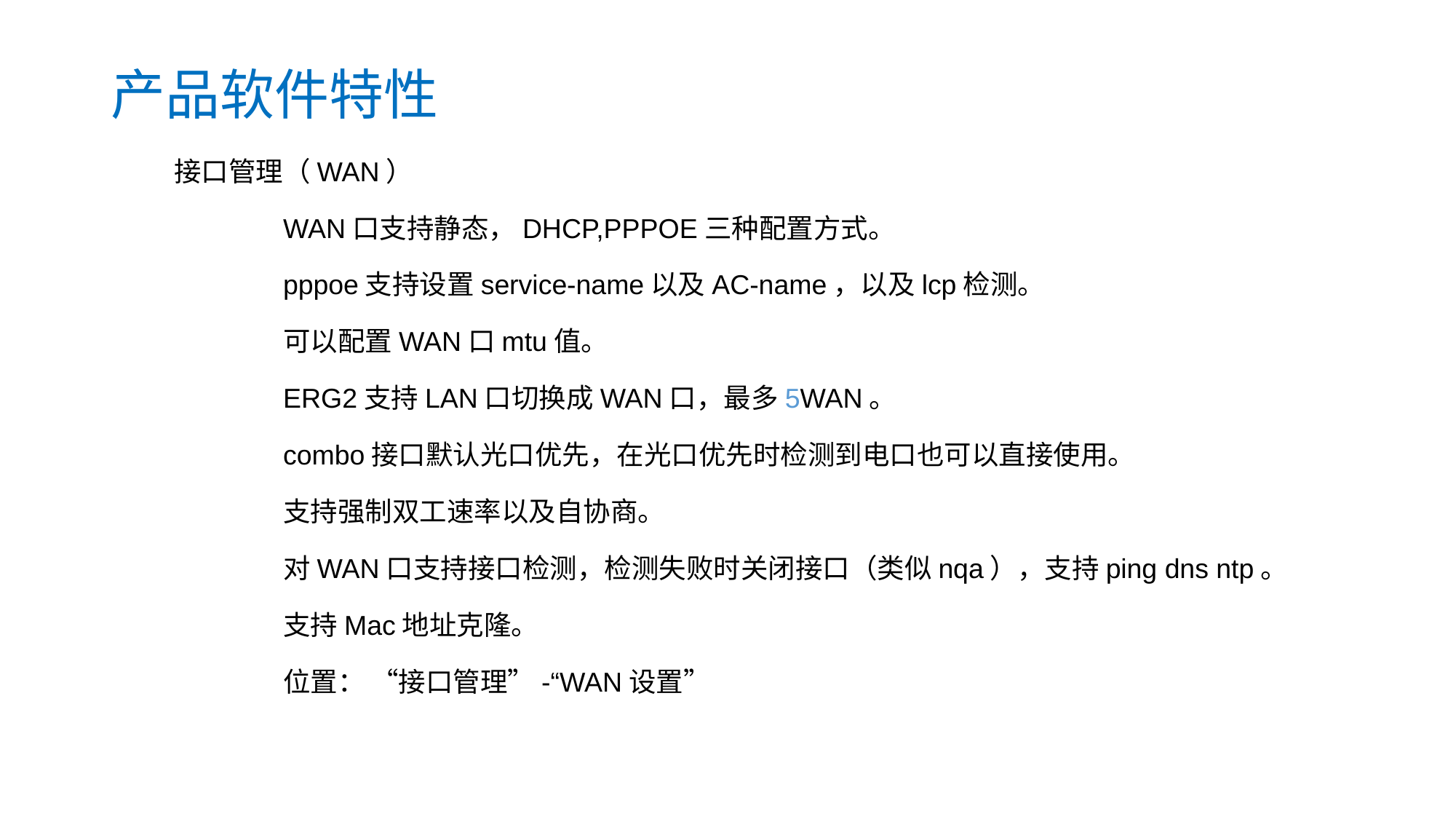

产品软件特性
接口管理（WAN）
	WAN口支持静态，DHCP,PPPOE三种配置方式。
	pppoe支持设置service-name以及AC-name，以及lcp检测。
	可以配置WAN口mtu值。
	ERG2支持LAN口切换成WAN口，最多5WAN。
	combo接口默认光口优先，在光口优先时检测到电口也可以直接使用。
	支持强制双工速率以及自协商。
	对WAN口支持接口检测，检测失败时关闭接口（类似nqa），支持ping dns ntp。
	支持Mac地址克隆。
	位置： “接口管理”-“WAN设置”